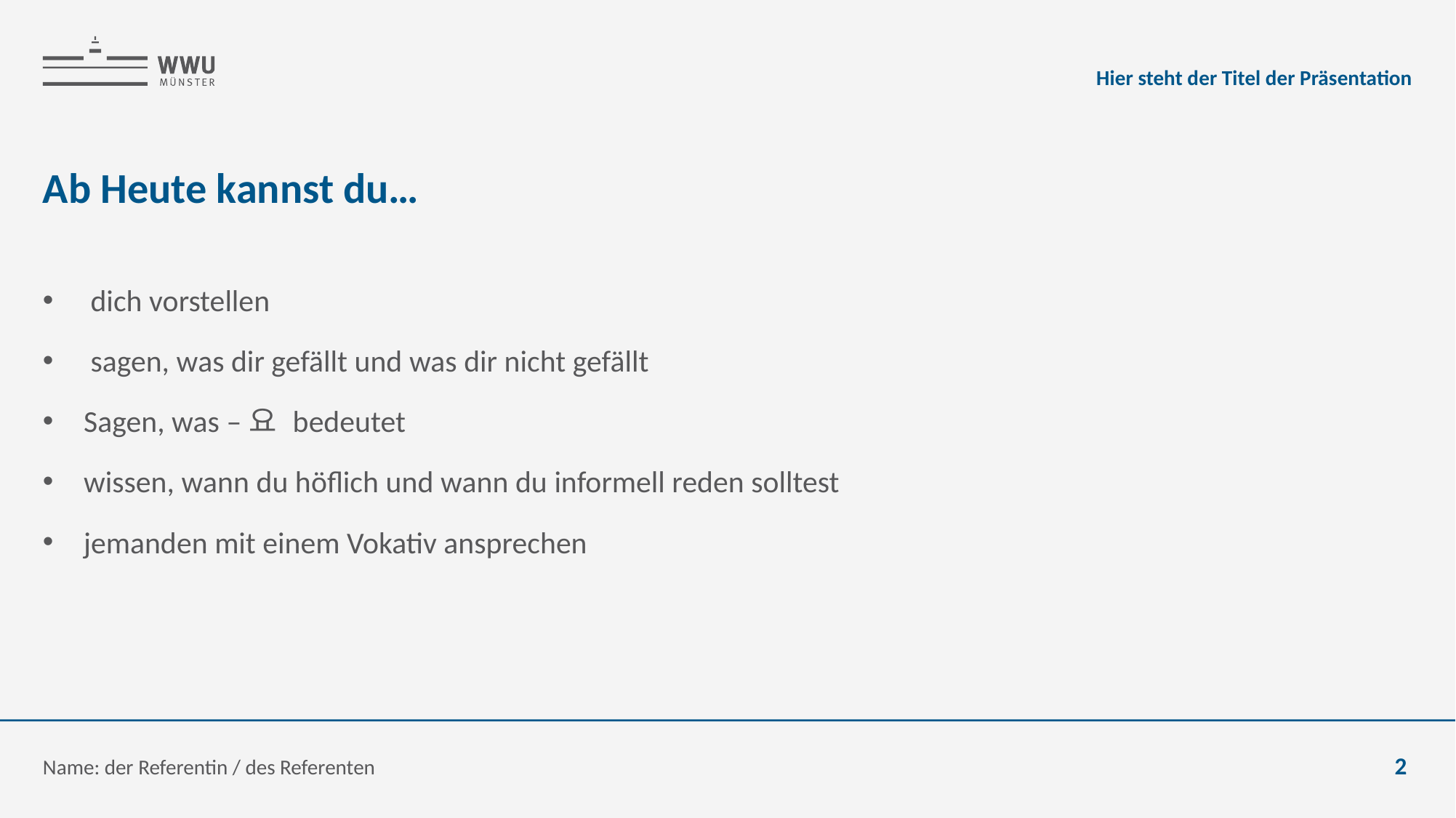

Hier steht der Titel der Präsentation
# Ab Heute kannst du…
 dich vorstellen
 sagen, was dir gefällt und was dir nicht gefällt
Sagen, was –요 bedeutet
wissen, wann du höflich und wann du informell reden solltest
jemanden mit einem Vokativ ansprechen

Name: der Referentin / des Referenten
2